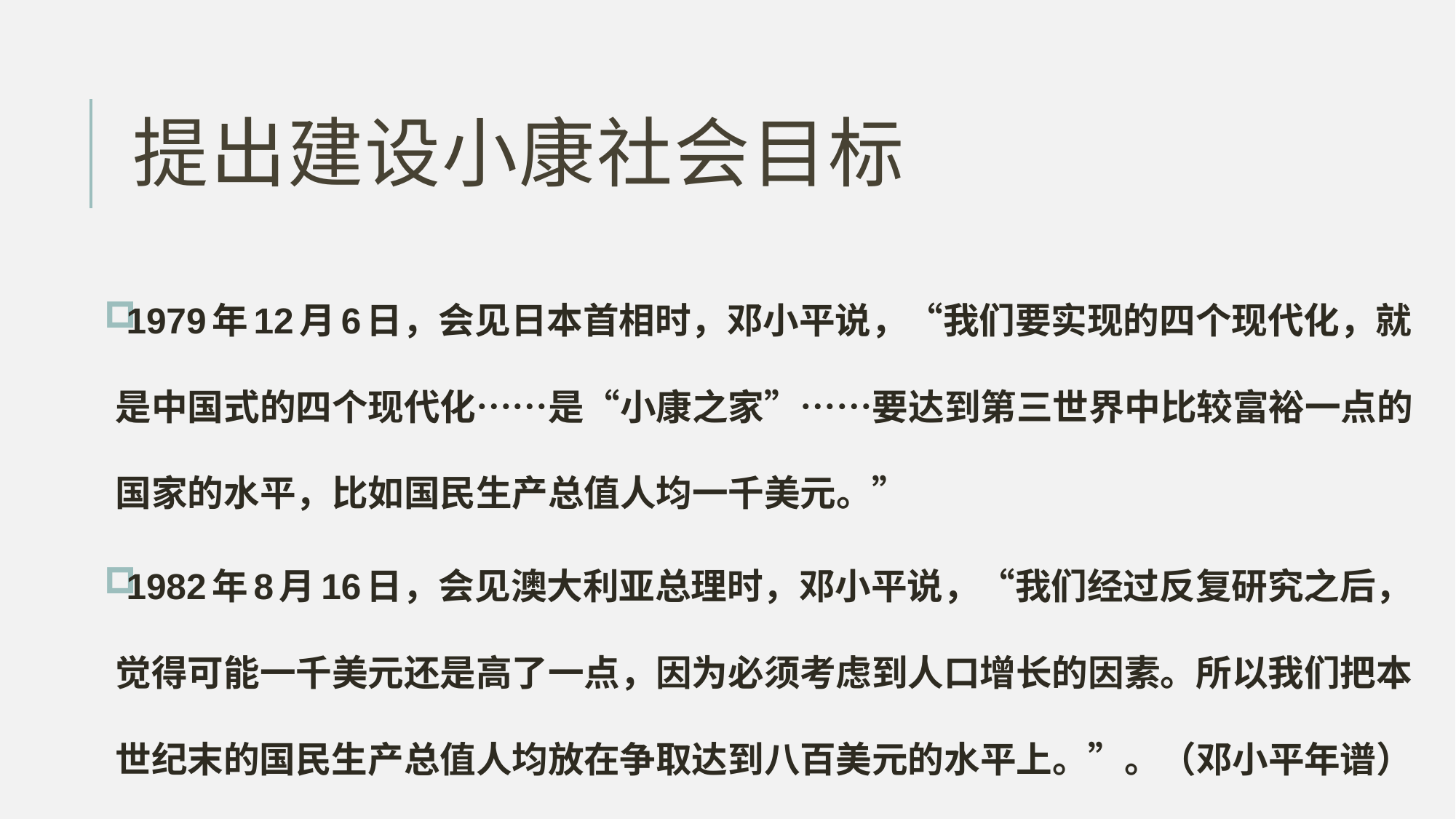

# 提出建设小康社会目标
1979年12月6日，会见日本首相时，邓小平说，“我们要实现的四个现代化，就是中国式的四个现代化……是“小康之家”……要达到第三世界中比较富裕一点的国家的水平，比如国民生产总值人均一千美元。”
1982年8月16日，会见澳大利亚总理时，邓小平说，“我们经过反复研究之后，觉得可能一千美元还是高了一点，因为必须考虑到人口增长的因素。所以我们把本世纪末的国民生产总值人均放在争取达到八百美元的水平上。”。（邓小平年谱）